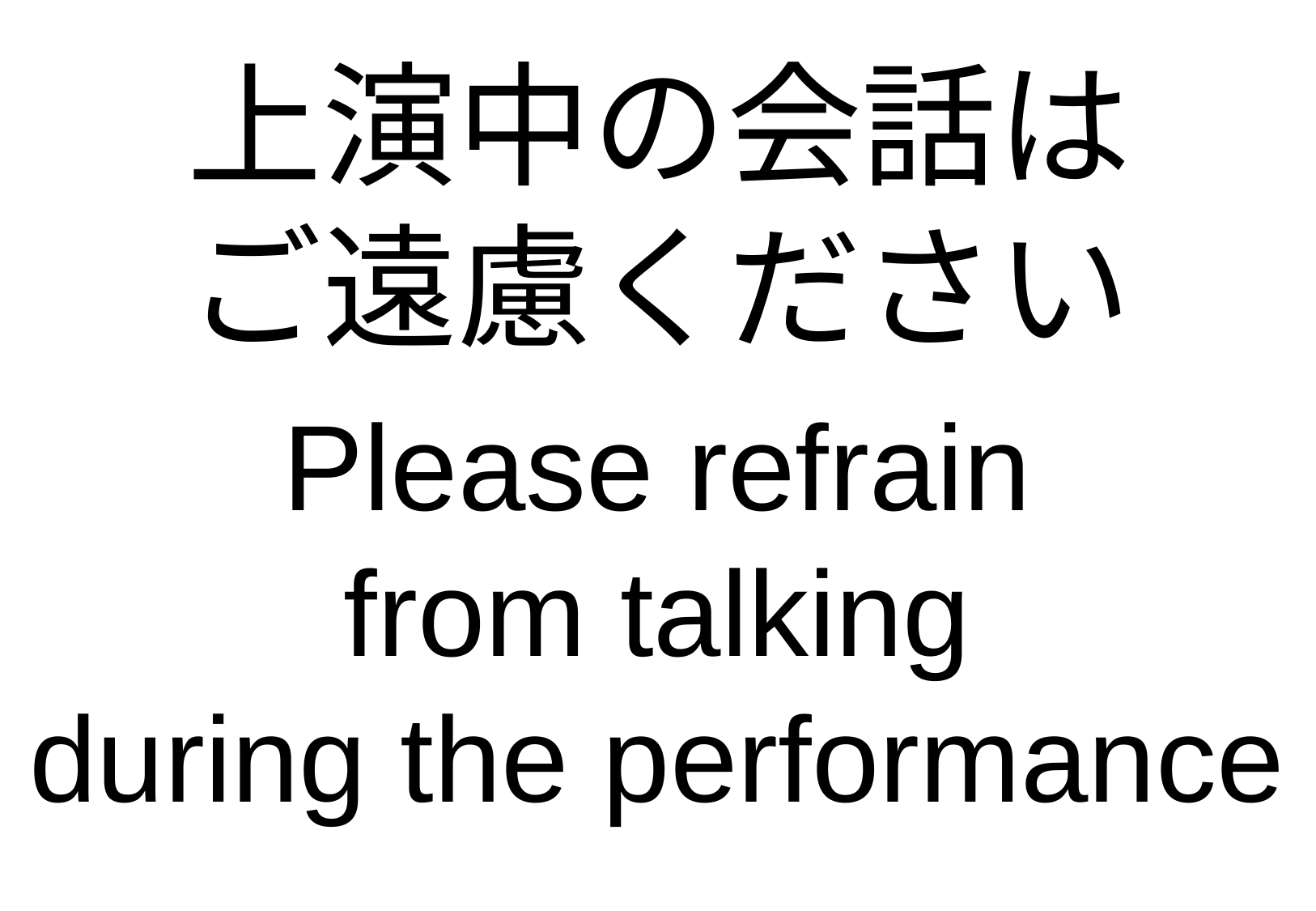

上演中の会話は
ご遠慮ください
Please refrain
from talking
during the performance